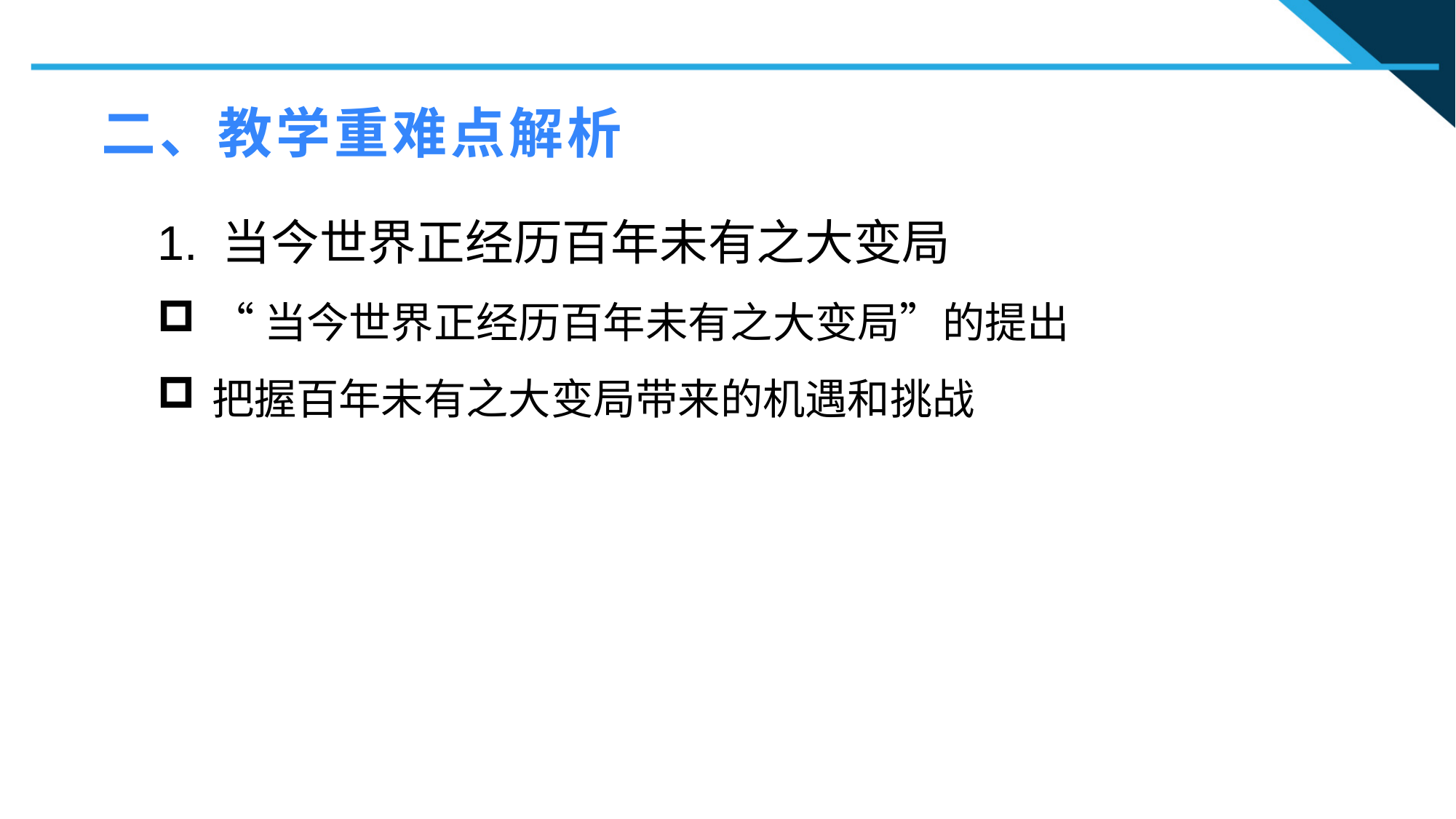

二、教学重难点解析
1. 当今世界正经历百年未有之大变局
“当今世界正经历百年未有之大变局”的提出
把握百年未有之大变局带来的机遇和挑战

1
2
2
n